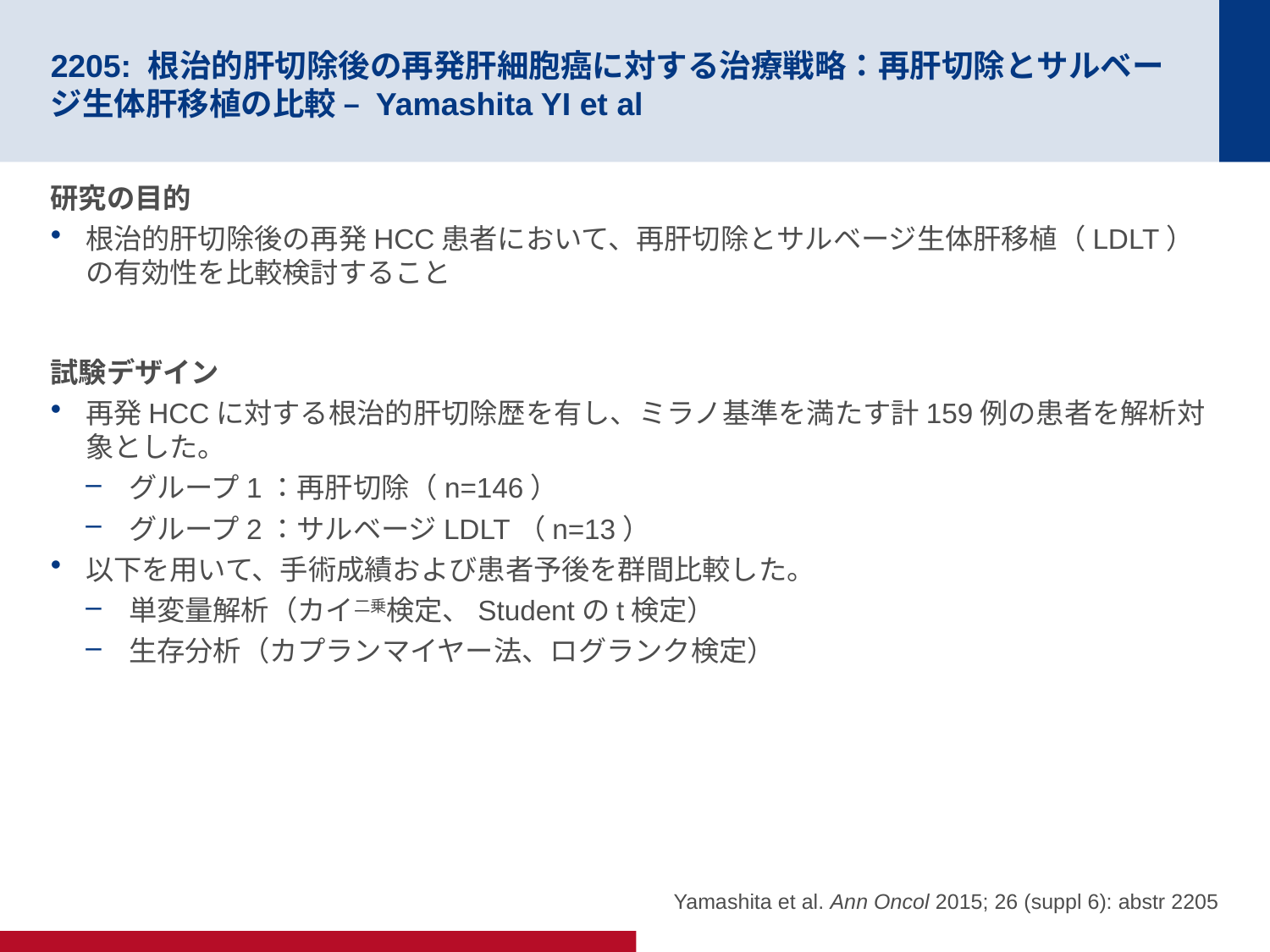

# 2205: 根治的肝切除後の再発肝細胞癌に対する治療戦略：再肝切除とサルベージ生体肝移植の比較 – Yamashita YI et al
研究の目的
根治的肝切除後の再発HCC患者において、再肝切除とサルベージ生体肝移植（LDLT）の有効性を比較検討すること

試験デザイン
再発HCCに対する根治的肝切除歴を有し、ミラノ基準を満たす計159例の患者を解析対象とした。
グループ1：再肝切除（n=146）
グループ2：サルベージLDLT（n=13）
以下を用いて、手術成績および患者予後を群間比較した。
単変量解析（カイ二乗検定、Studentのt検定）
生存分析（カプランマイヤー法、ログランク検定）
Yamashita et al. Ann Oncol 2015; 26 (suppl 6): abstr 2205